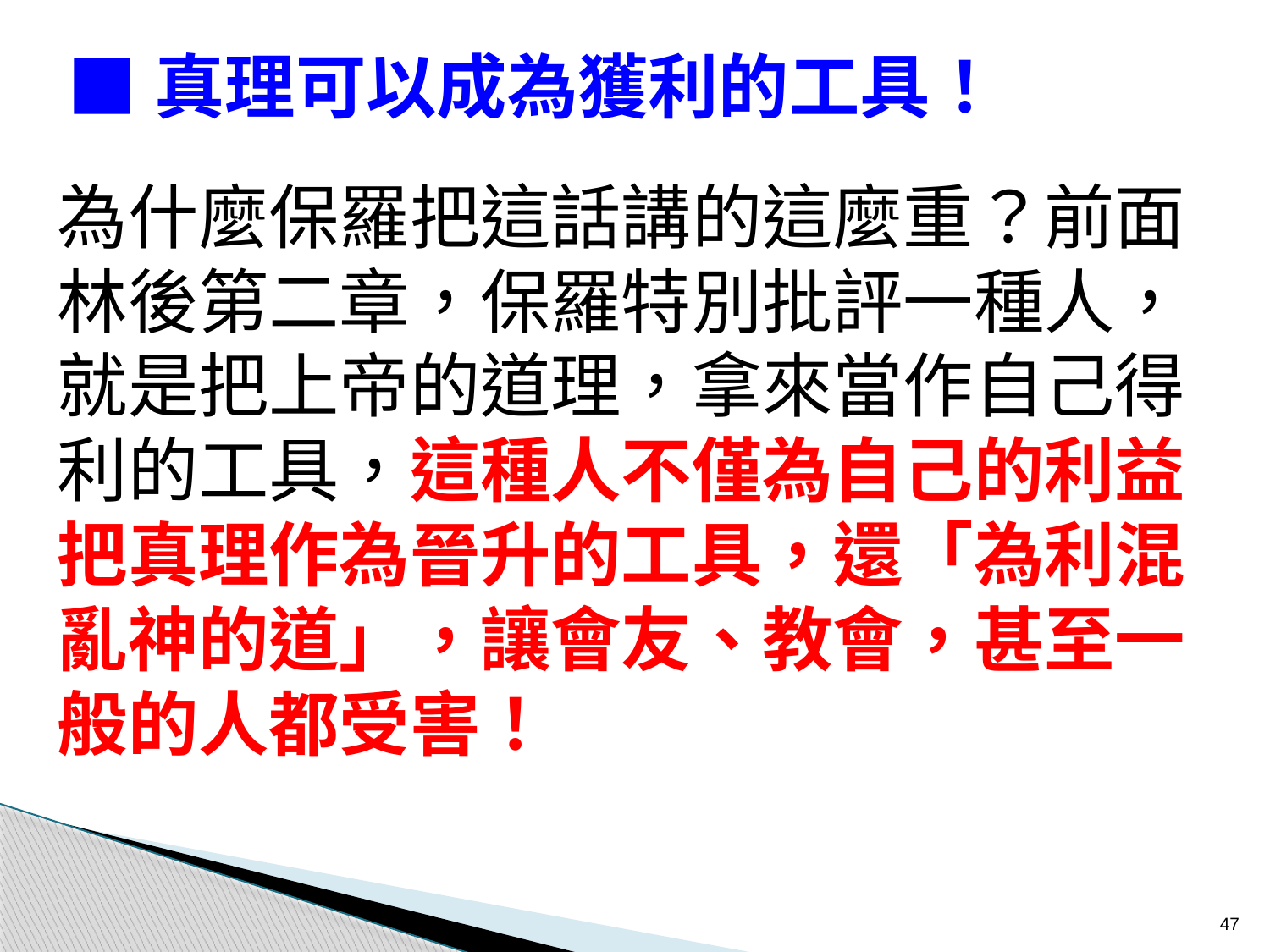

■真理可以成為獲利的工具！
為什麼保羅把這話講的這麼重？前面林後第二章，保羅特別批評一種人，就是把上帝的道理，拿來當作自己得利的工具，這種人不僅為自己的利益把真理作為晉升的工具，還「為利混亂神的道」，讓會友、教會，甚至一般的人都受害！
47